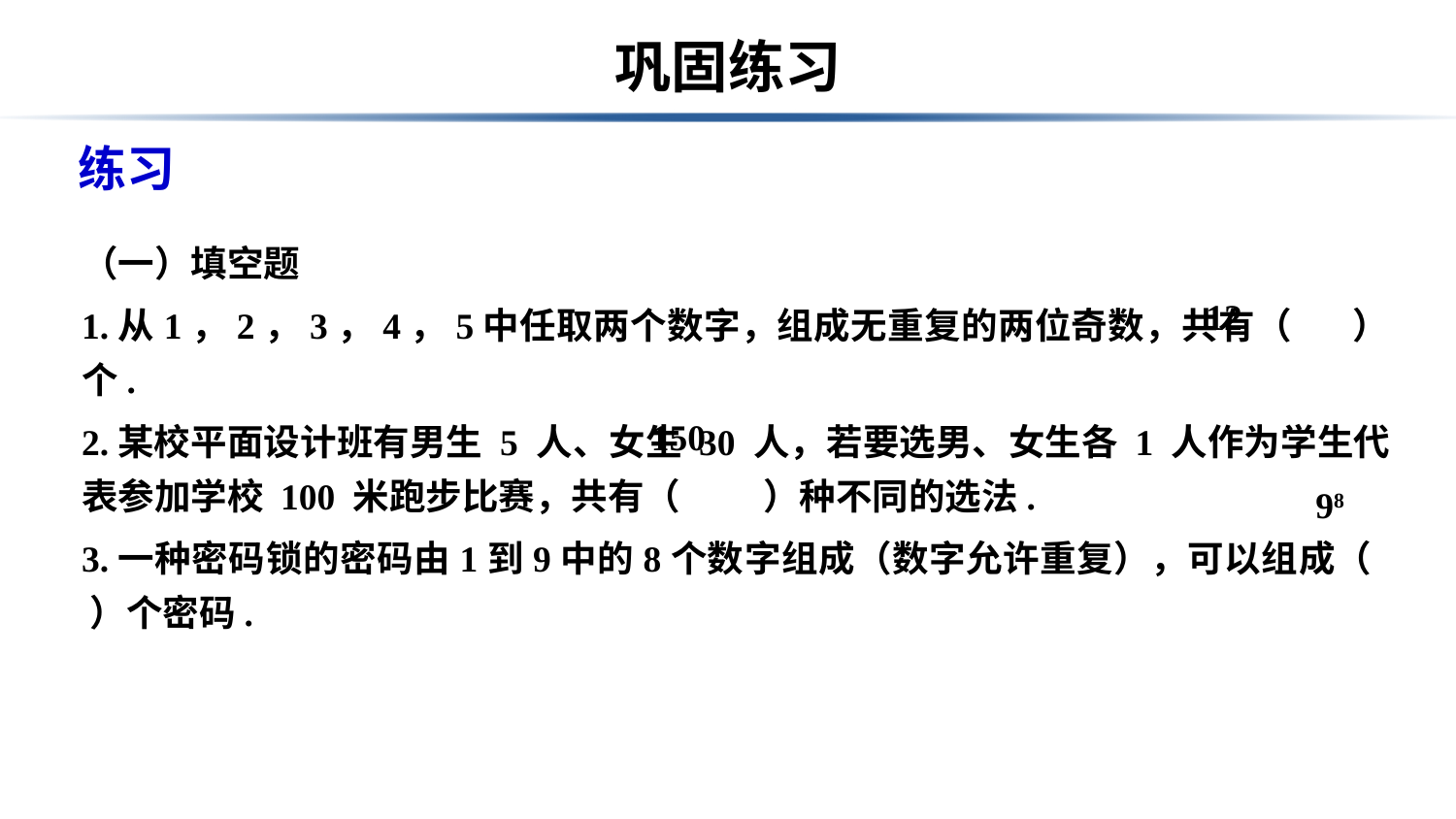

# 巩固练习
练习
（一）填空题
1.从1，2，3，4，5中任取两个数字，组成无重复的两位奇数，共有（       ） 个.
2.某校平面设计班有男生 5 人、女生 30 人，若要选男、女生各 1 人作为学生代表参加学校 100 米跑步比赛，共有（          ）种不同的选法.
3.一种密码锁的密码由1到9中的8个数字组成（数字允许重复），可以组成（    ）个密码.
12
150
98